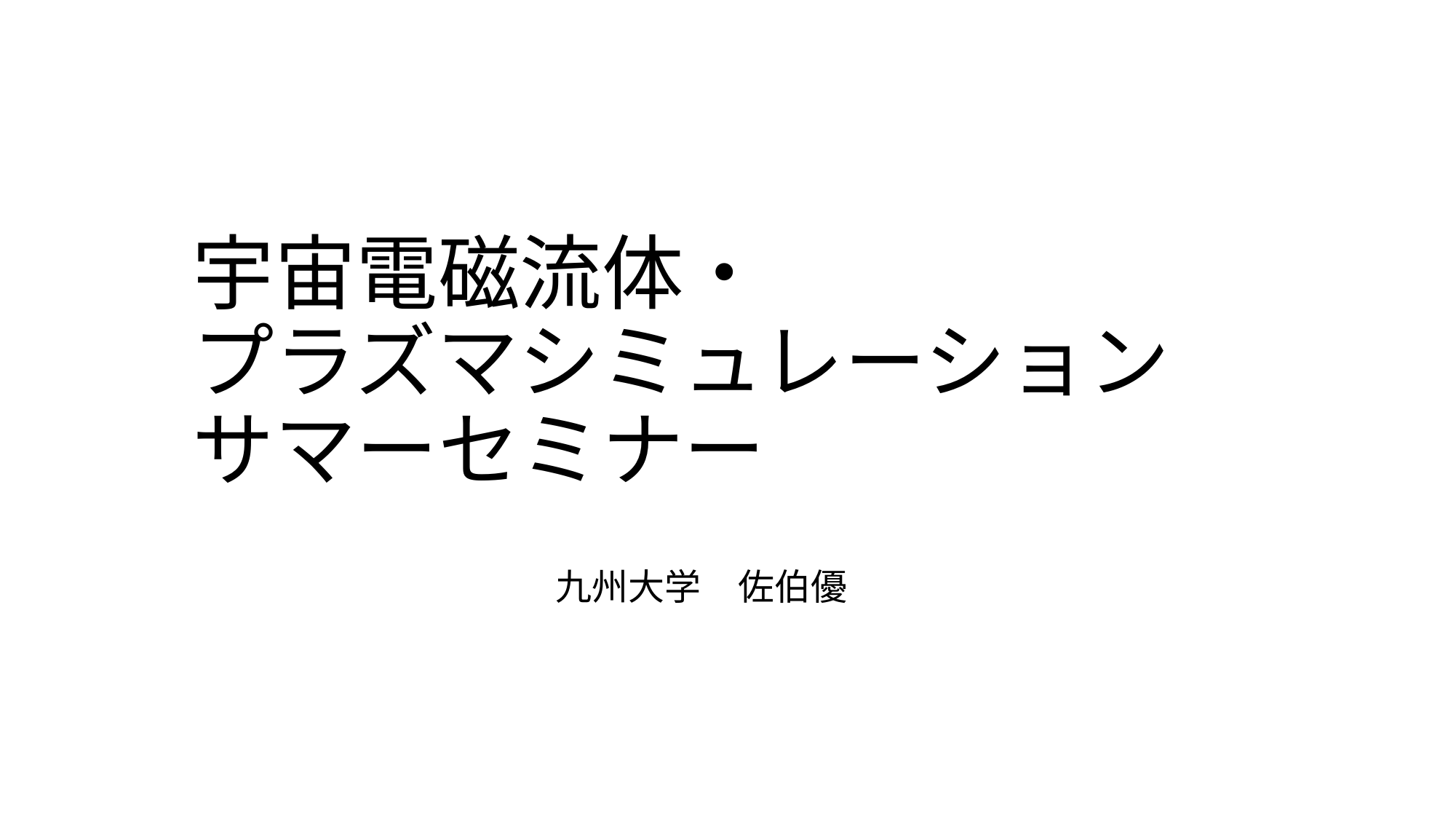

# 宇宙電磁流体・ プラズマシミュレーション サマーセミナー
九州大学　佐伯優